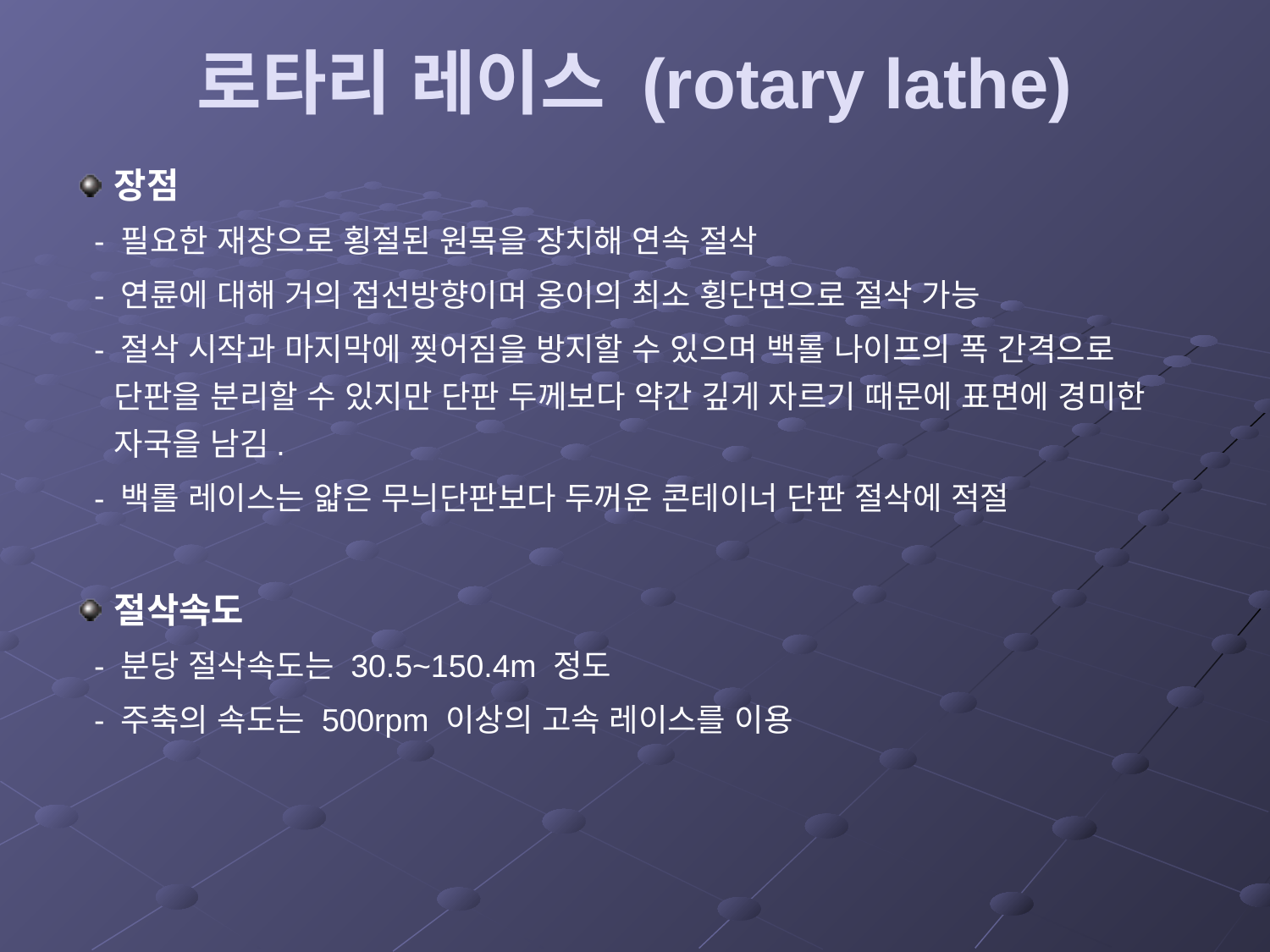

# 로타리 레이스 (rotary lathe)
장점
  - 필요한 재장으로 횡절된 원목을 장치해 연속 절삭
  - 연륜에 대해 거의 접선방향이며 옹이의 최소 횡단면으로 절삭 가능
  - 절삭 시작과 마지막에 찢어짐을 방지할 수 있으며 백롤 나이프의 폭 간격으로 단판을 분리할 수 있지만 단판 두께보다 약간 깊게 자르기 때문에 표면에 경미한 자국을 남김.
  - 백롤 레이스는 얇은 무늬단판보다 두꺼운 콘테이너 단판 절삭에 적절

절삭속도
  - 분당 절삭속도는 30.5~150.4m 정도
  - 주축의 속도는 500rpm 이상의 고속 레이스를 이용